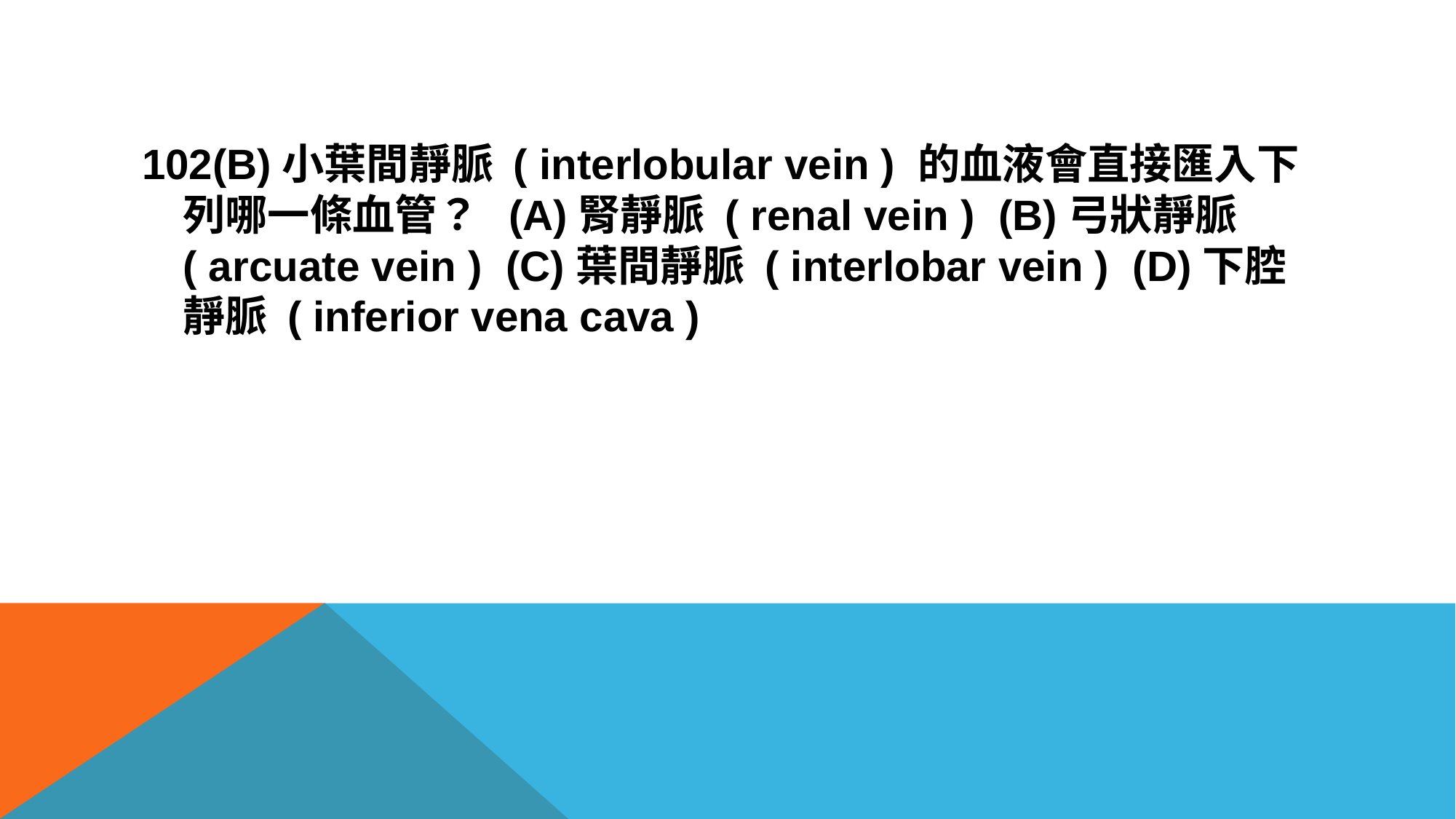

#
102(B)小葉間靜脈 ( interlobular vein ) 的血液會直接匯入下列哪一條血管？  (A)腎靜脈 ( renal vein )  (B)弓狀靜脈 ( arcuate vein )  (C)葉間靜脈 ( interlobar vein )  (D)下腔靜脈 ( inferior vena cava )